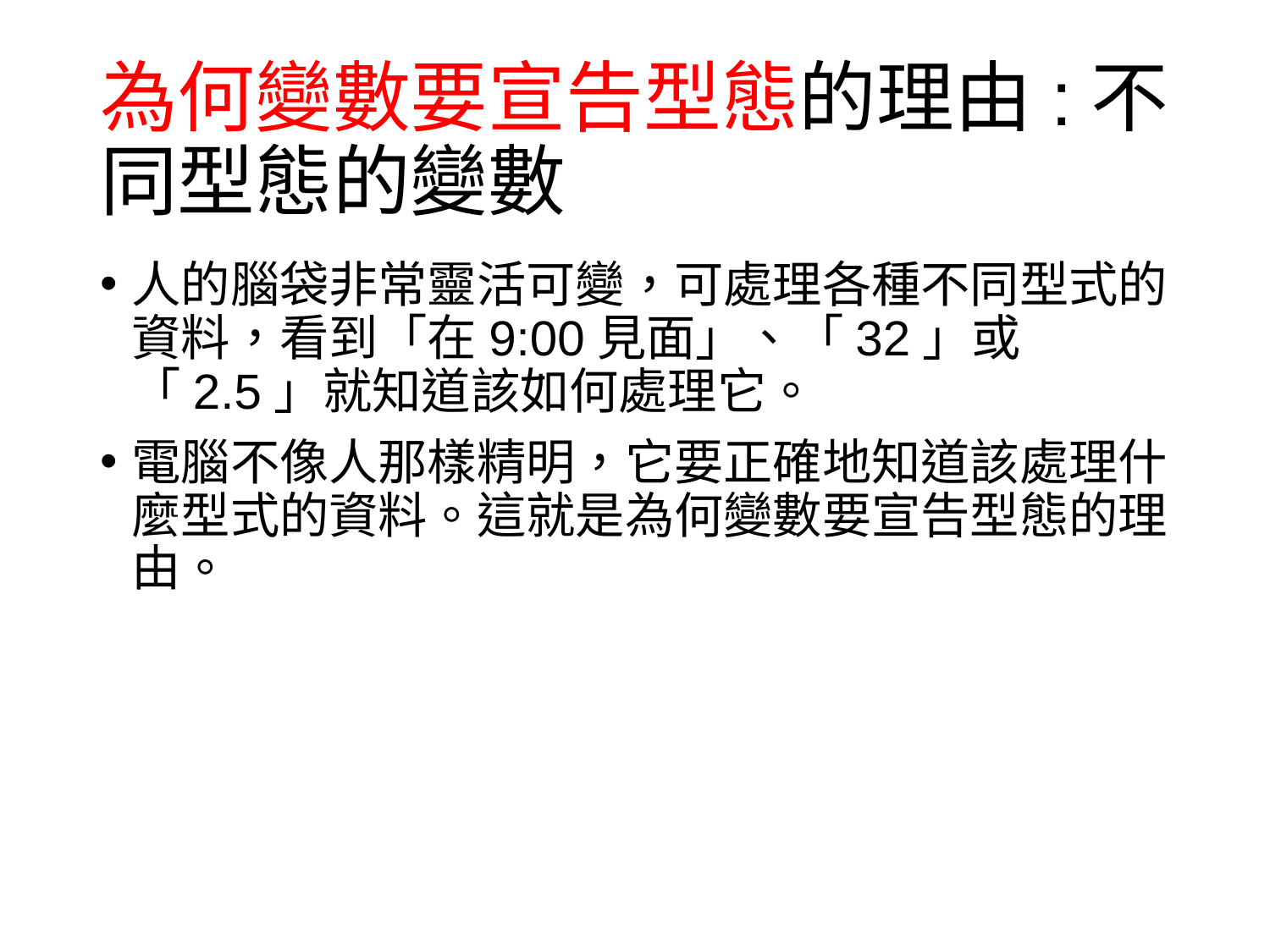

# 為何變數要宣告型態的理由:不同型態的變數
人的腦袋非常靈活可變，可處理各種不同型式的資料，看到「在9:00見面」、「32」或「2.5」就知道該如何處理它。
電腦不像人那樣精明，它要正確地知道該處理什麼型式的資料。這就是為何變數要宣告型態的理由。